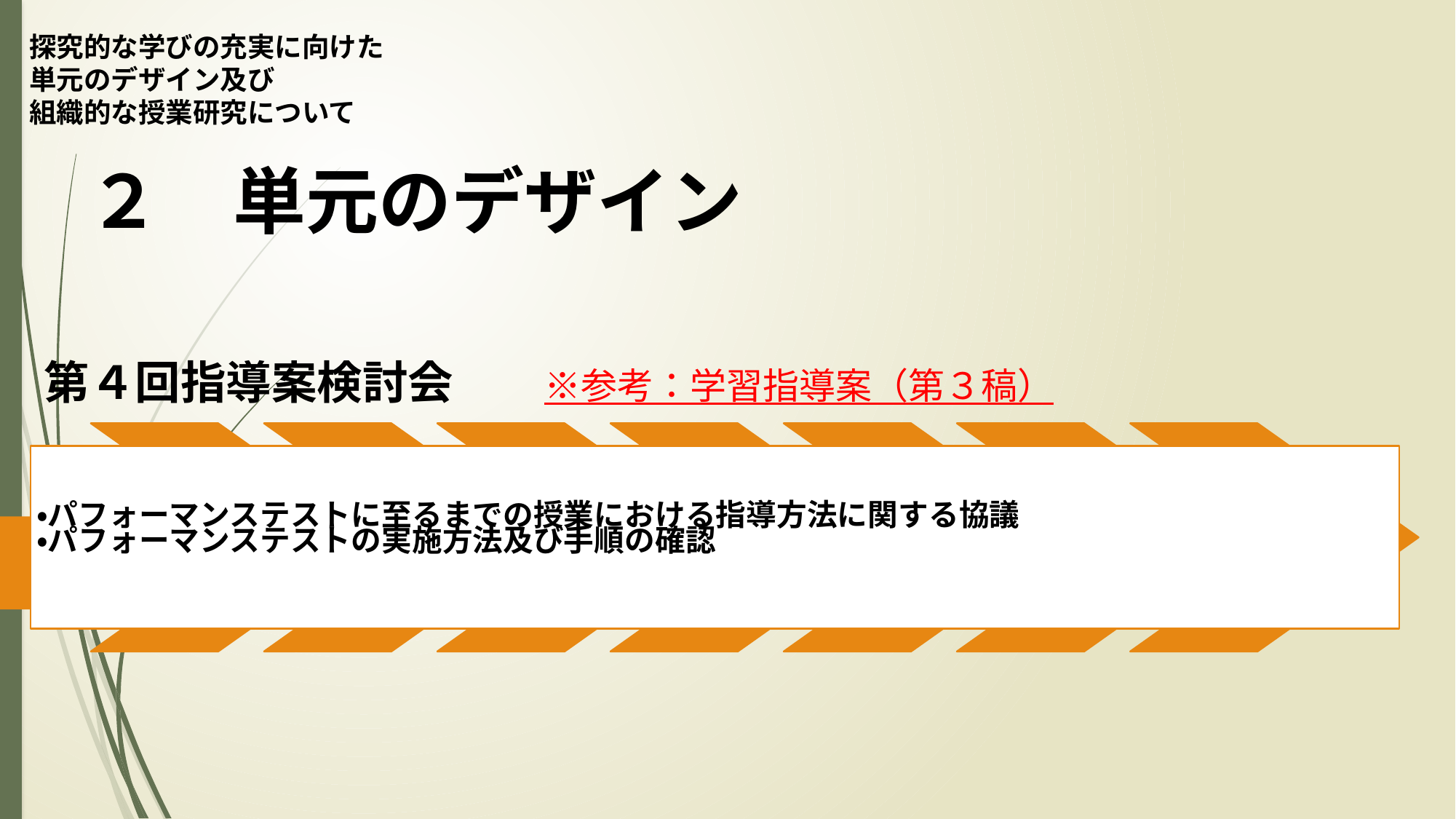

探究的な学びの充実に向けた
単元のデザイン及び
組織的な授業研究について
２　単元のデザイン
第４回指導案検討会　　※参考：学習指導案（第３稿）
・パフォーマンステストに至るまでの授業における指導方法に関する協議
・パフォーマンステストの実施方法及び手順の確認